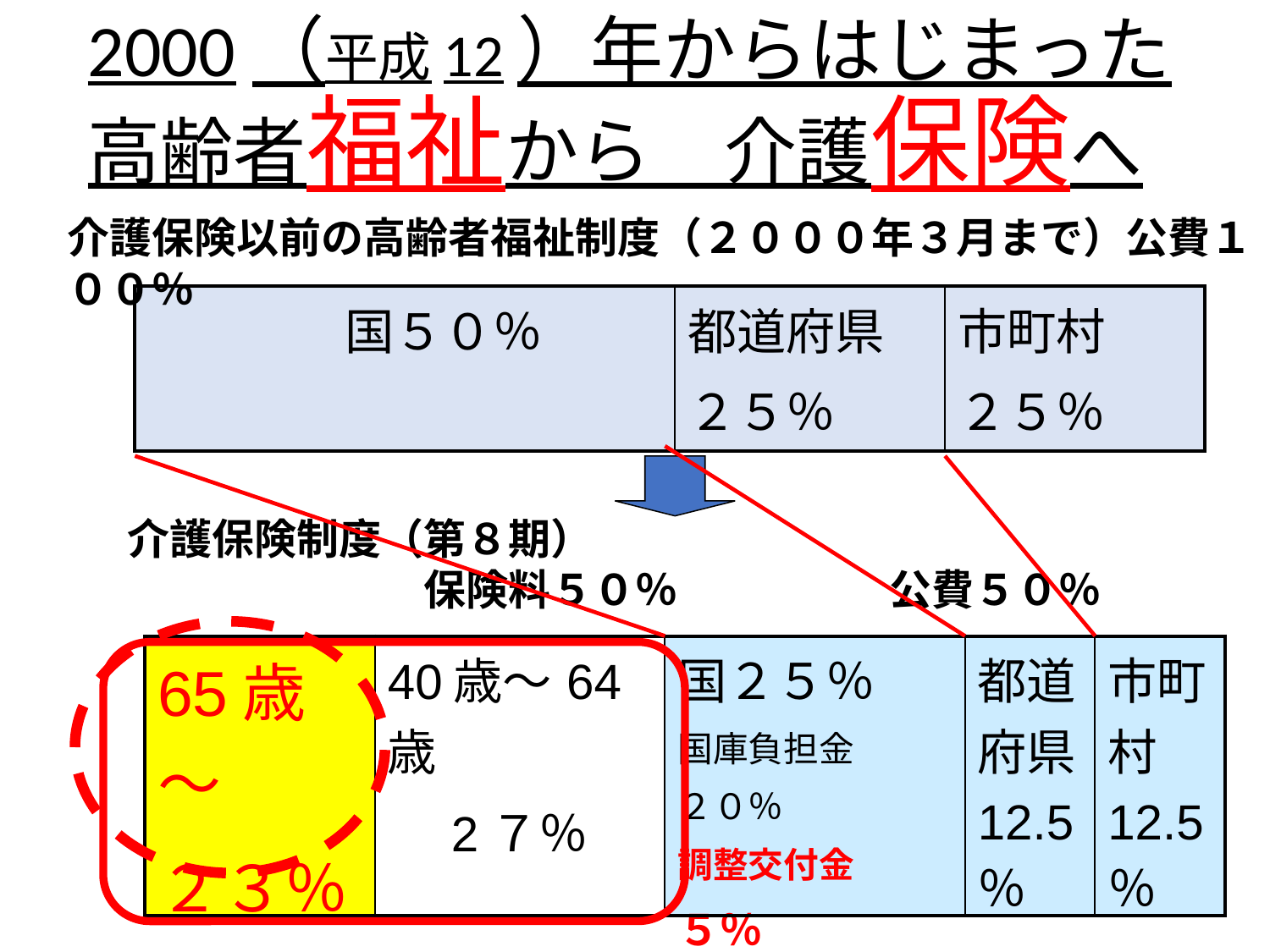

# 2000（平成12）年からはじまった 高齢者福祉から　介護保険へ
介護保険以前の高齢者福祉制度（２０００年３月まで）公費１００％
| 国５０％ | 都道府県 ２５％ | 市町村 ２５％ |
| --- | --- | --- |

介護保険制度（第８期）
　　　　　　　保険料５０％　　　　　公費５０％

| 65歳～ ２３％ | 40歳～64歳 　2７％ | 国２５％ 国庫負担金 ２０％ 調整交付金 ５％ | 都道府県 12.5％ | 市町村 12.5％ |
| --- | --- | --- | --- | --- |